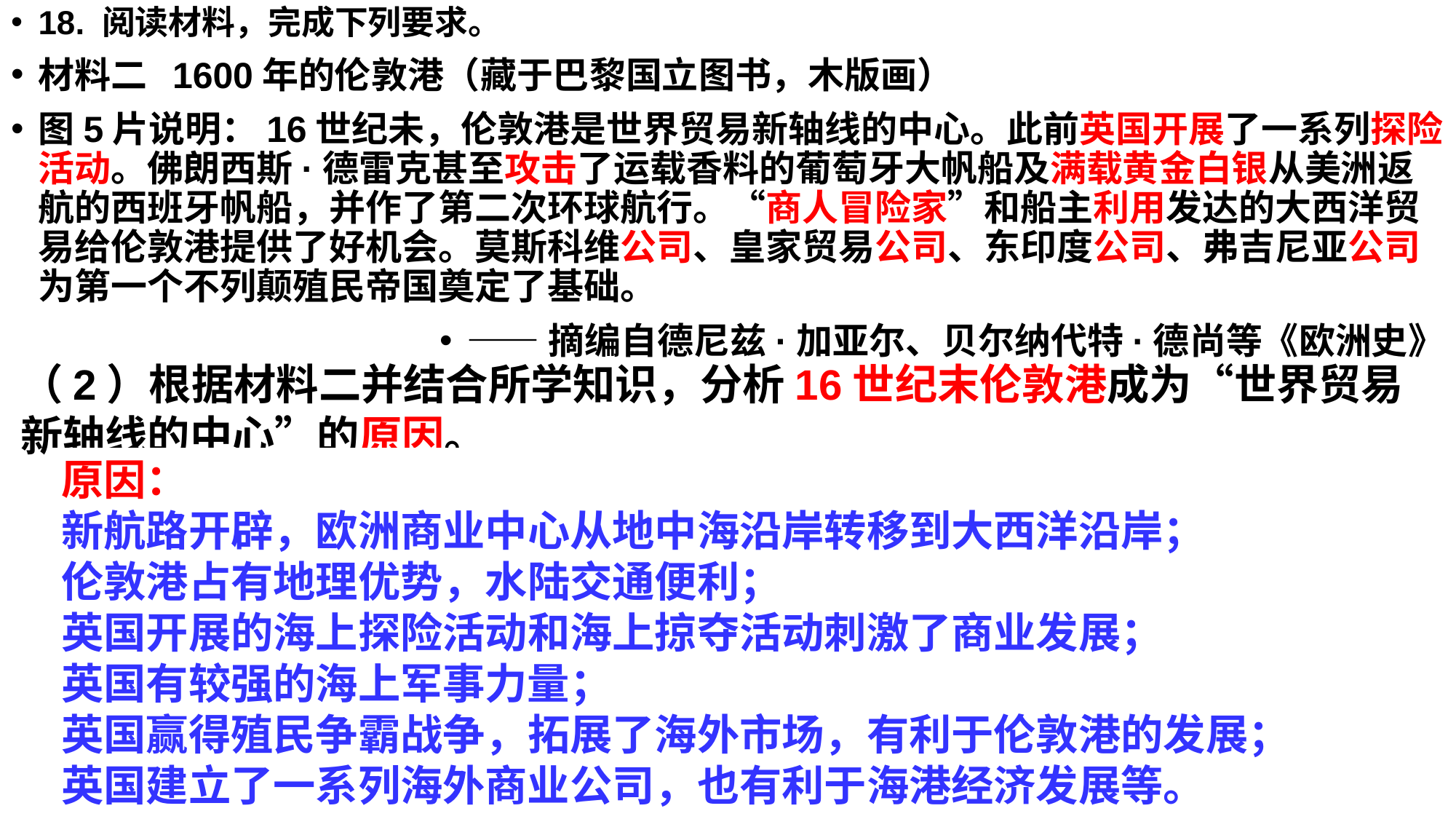

18. 阅读材料，完成下列要求。
材料二  1600年的伦敦港（藏于巴黎国立图书，木版画）
图5片说明：16世纪未，伦敦港是世界贸易新轴线的中心。此前英国开展了一系列探险活动。佛朗西斯·德雷克甚至攻击了运载香料的葡萄牙大帆船及满载黄金白银从美洲返航的西班牙帆船，并作了第二次环球航行。“商人冒险家”和船主利用发达的大西洋贸易给伦敦港提供了好机会。莫斯科维公司、皇家贸易公司、东印度公司、弗吉尼亚公司为第一个不列颠殖民帝国奠定了基础。
——摘编自德尼兹·加亚尔、贝尔纳代特·德尚等《欧洲史》

（2）根据材料二并结合所学知识，分析16世纪末伦敦港成为“世界贸易新轴线的中心”的原因。
原因：
新航路开辟，欧洲商业中心从地中海沿岸转移到大西洋沿岸；
伦敦港占有地理优势，水陆交通便利；
英国开展的海上探险活动和海上掠夺活动刺激了商业发展；
英国有较强的海上军事力量；
英国赢得殖民争霸战争，拓展了海外市场，有利于伦敦港的发展；
英国建立了一系列海外商业公司，也有利于海港经济发展等。